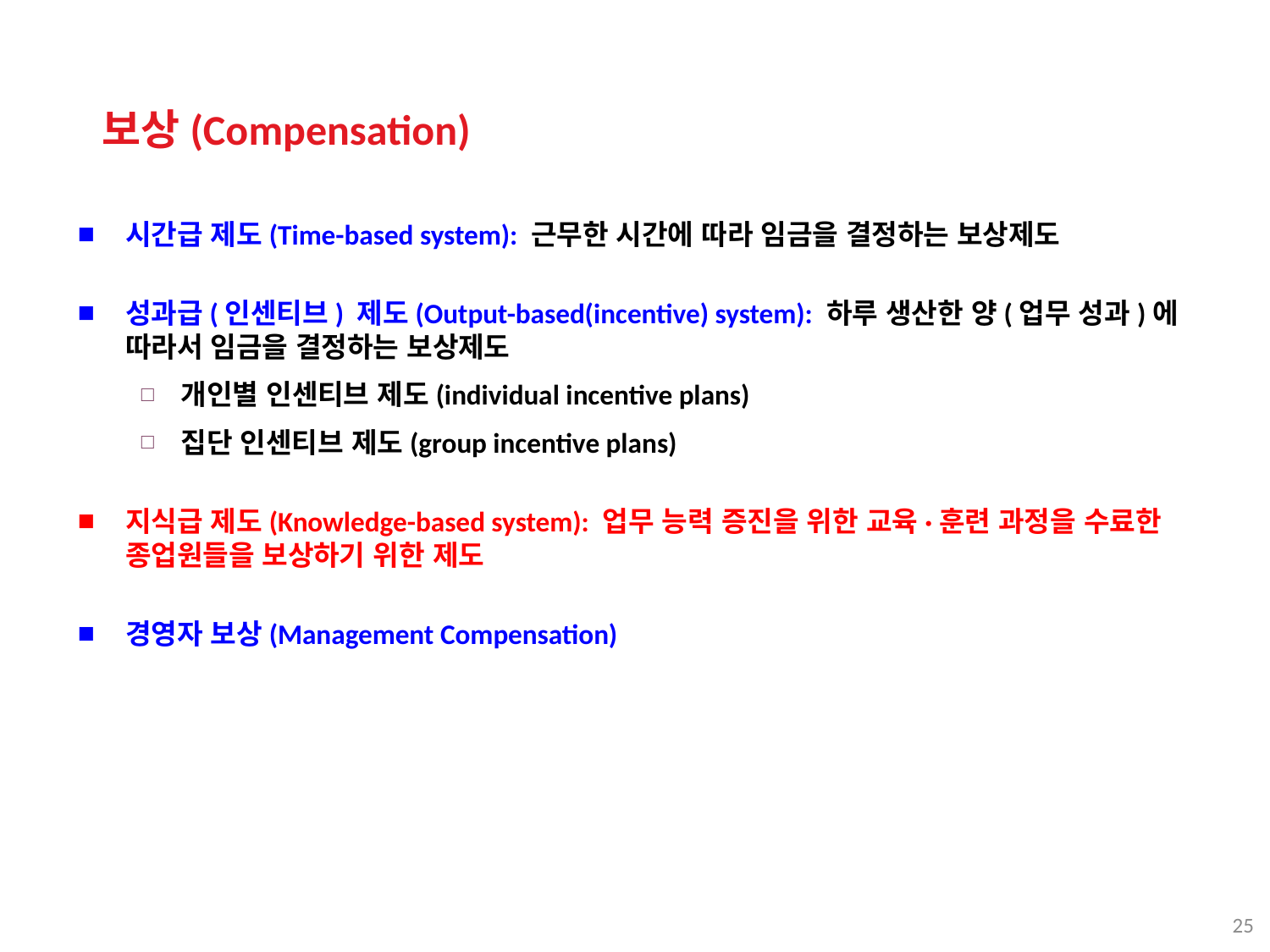

보상(Compensation)
시간급 제도(Time-based system): 근무한 시간에 따라 임금을 결정하는 보상제도

성과급(인센티브) 제도(Output-based(incentive) system): 하루 생산한 양(업무 성과)에 따라서 임금을 결정하는 보상제도
개인별 인센티브 제도(individual incentive plans)
집단 인센티브 제도(group incentive plans)

지식급 제도(Knowledge-based system): 업무 능력 증진을 위한 교육·훈련 과정을 수료한 종업원들을 보상하기 위한 제도

경영자 보상(Management Compensation)

25